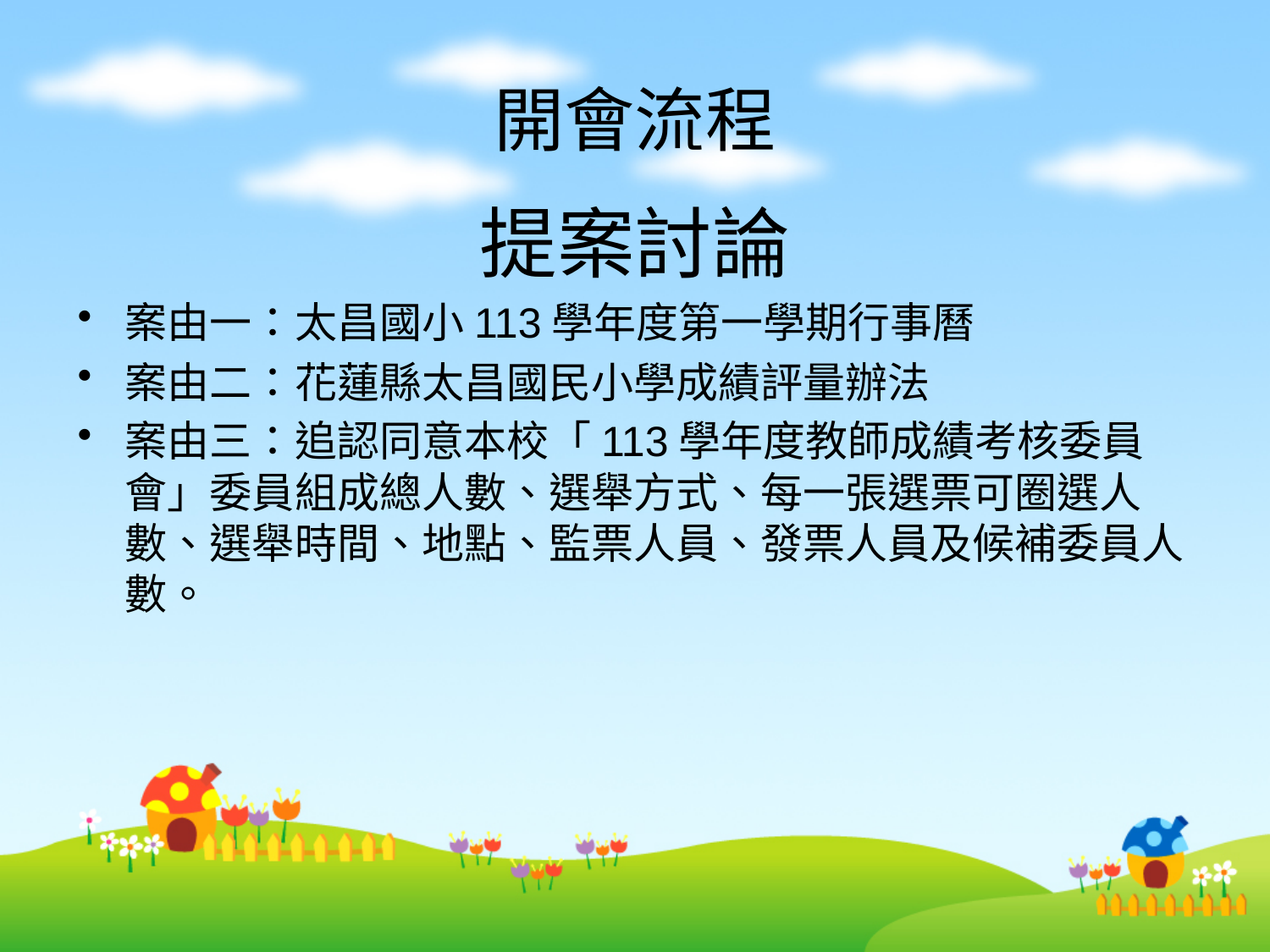

# 開會流程
提案討論
案由一：太昌國小113學年度第一學期行事曆
案由二：花蓮縣太昌國民小學成績評量辦法
案由三：追認同意本校「113學年度教師成績考核委員會」委員組成總人數、選舉方式、每一張選票可圈選人數、選舉時間、地點、監票人員、發票人員及候補委員人數。